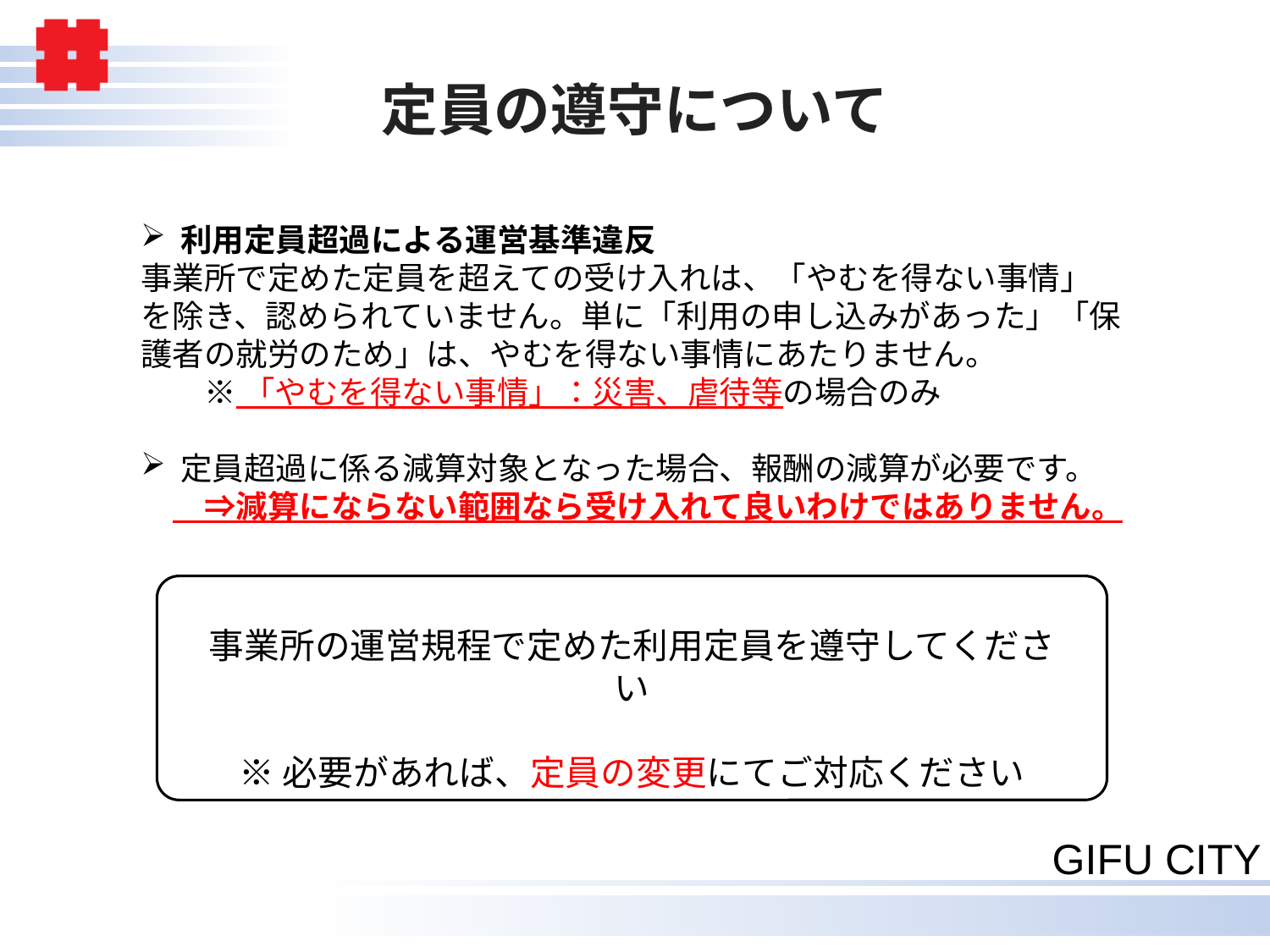

# 定員の遵守について
利用定員超過による運営基準違反
事業所で定めた定員を超えての受け入れは、「やむを得ない事情」を除き、認められていません。単に「利用の申し込みがあった」「保護者の就労のため」は、やむを得ない事情にあたりません。
　　※ 「やむを得ない事情」：災害、虐待等の場合のみ

定員超過に係る減算対象となった場合、報酬の減算が必要です。
　　⇒減算にならない範囲なら受け入れて良いわけではありません。

事業所の運営規程で定めた利用定員を遵守してください

※必要があれば、定員の変更にてご対応ください